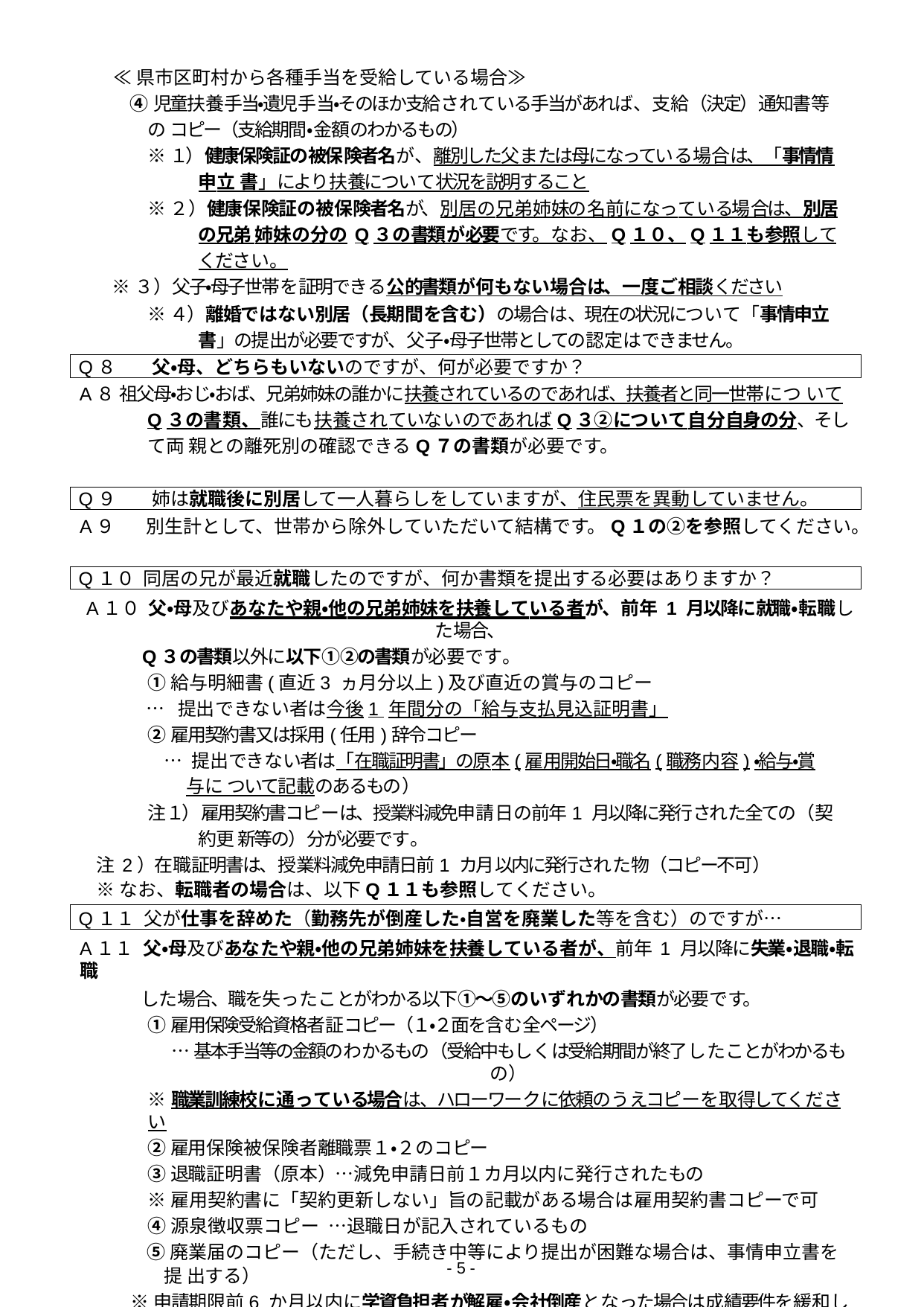

≪県市区町村から各種手当を受給している場合≫
④児童扶養手当・遺児手当・そのほか支給されている手当があれば、支給（決定）通知書等の コピー（支給期間・金額のわかるもの）
※１）健康保険証の被保険者名が、離別した父または母になっている場合は、「事情情申立 書」により扶養について状況を説明すること
※２）健康保険証の被保険者名が、別居の兄弟姉妹の名前になっている場合は、別居の兄弟 姉妹の分のQ３の書類が必要です。なお、Q１０、Q１１も参照してください。
※３）父子・母子世帯を証明できる公的書類が何もない場合は、一度ご相談ください
※４）離婚ではない別居（長期間を含む）の場合は、現在の状況について「事情申立書」の提 出が必要ですが、父子・母子世帯としての認定はできません。
Q８	父・母、どちらもいないのですが、何が必要ですか？
A８ 祖父母・おじ・おば、兄弟姉妹の誰かに扶養されているのであれば、扶養者と同一世帯につ いてQ３の書類、誰にも扶養されていないのであればQ３②について自分自身の分、そして両 親との離死別の確認できるQ７の書類が必要です。
Q９	姉は就職後に別居して一人暮らしをしていますが、住民票を異動していません。
A９	別生計として、世帯から除外していただいて結構です。Q１の②を参照してください。
Q１０ 同居の兄が最近就職したのですが、何か書類を提出する必要はありますか？
A１０  父・母及びあなたや親・他の兄弟姉妹を扶養している者が、前年 1 月以降に就職・転職した場合、
Q３の書類以外に以下①②の書類が必要です。
①給与明細書(直近3 ヵ月分以上)及び直近の賞与のコピー
… 提出できない者は今後1 年間分の「給与支払見込証明書」
②雇用契約書又は採用(任用)辞令コピー
… 提出できない者は「在職証明書」の原本(雇用開始日・職名(職務内容)・給与・賞与に ついて記載のあるもの）
注１）雇用契約書コピーは、授業料減免申請日の前年1 月以降に発行された全ての（契約更 新等の）分が必要です。
注2）在職証明書は、授業料減免申請日前1 カ月以内に発行された物（コピー不可）
※なお、転職者の場合は、以下Q１１も参照してください。
Q１１ 父が仕事を辞めた（勤務先が倒産した・自営を廃業した等を含む）のですが…
A１１  父・母及びあなたや親・他の兄弟姉妹を扶養している者が、前年1 月以降に失業・退職・転職
した場合、職を失ったことがわかる以下①～⑤のいずれかの書類が必要です。
①雇用保険受給資格者証コピー（１・２面を含む全ページ）
…基本手当等の金額のわかるもの（受給中もしくは受給期間が終了したことがわかるもの）
※職業訓練校に通っている場合は、ハローワークに依頼のうえコピーを取得してください
②雇用保険被保険者離職票１・２のコピー
③退職証明書（原本）…減免申請日前１カ月以内に発行されたもの
※雇用契約書に「契約更新しない」旨の記載がある場合は雇用契約書コピーで可
④源泉徴収票コピー …退職日が記入されているもの
⑤廃業届のコピー（ただし、手続き中等により提出が困難な場合は、事情申立書を提 出する）
※申請期限前6 か月以内に学資負担者が解雇・会社倒産となった場合は成績要件を緩和します
- 5 -